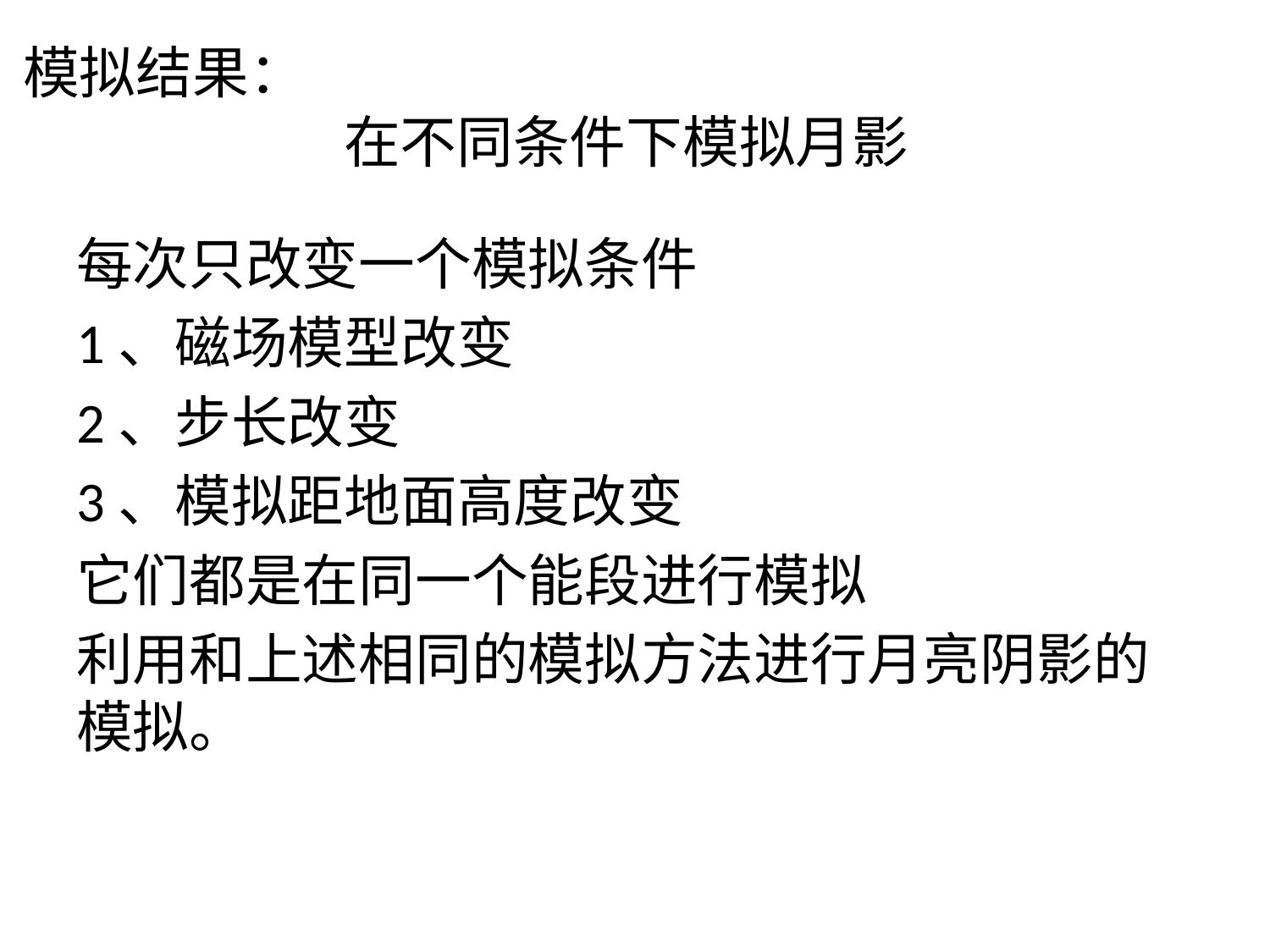

模拟结果：
# 在不同条件下模拟月影
每次只改变一个模拟条件
1、磁场模型改变
2、步长改变
3、模拟距地面高度改变
它们都是在同一个能段进行模拟
利用和上述相同的模拟方法进行月亮阴影的模拟。